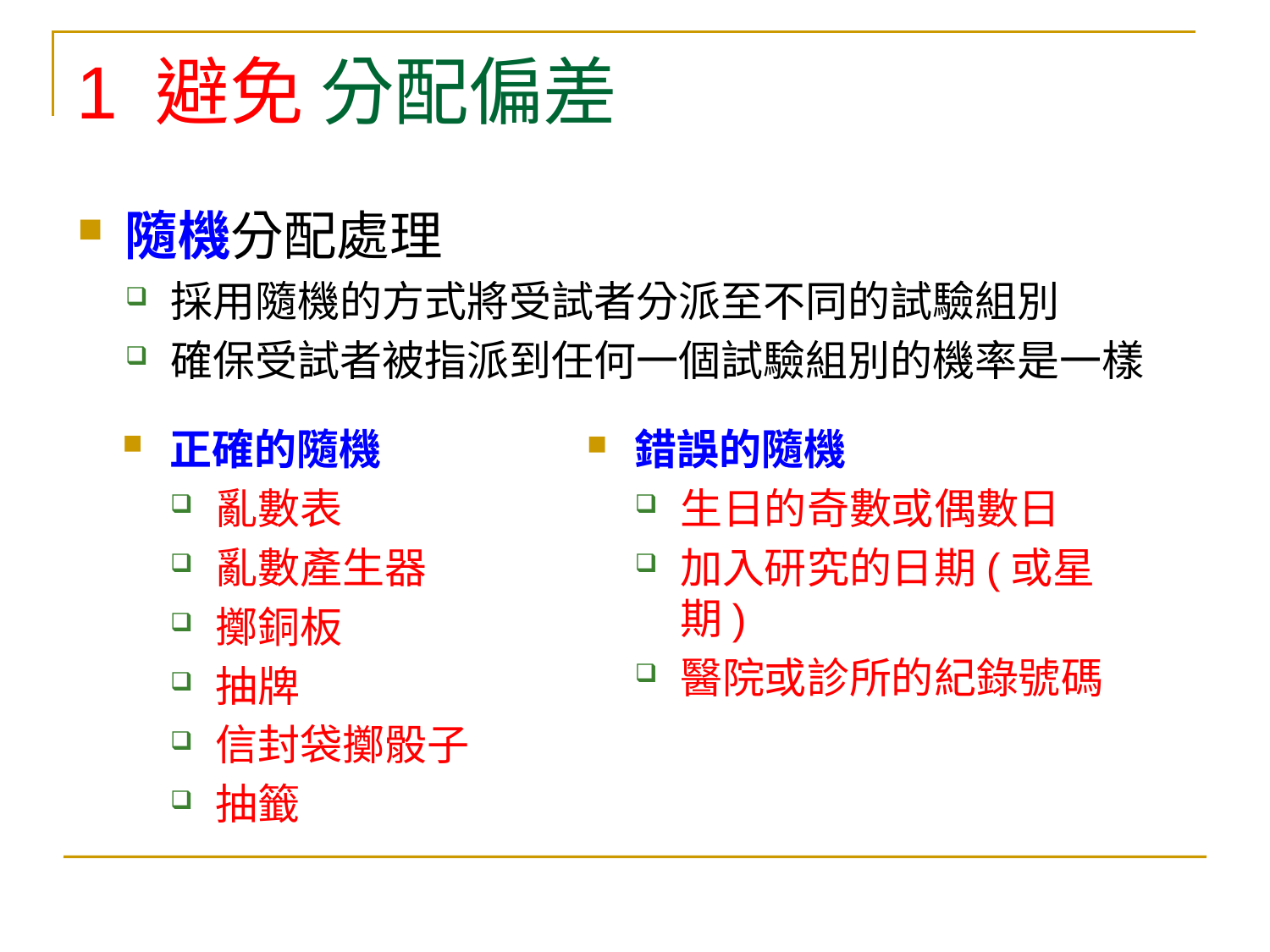

# 1 避免 分配偏差
隨機分配處理
採用隨機的方式將受試者分派至不同的試驗組別
確保受試者被指派到任何一個試驗組別的機率是一樣

正確的隨機
亂數表
亂數產生器
擲銅板
抽牌
信封袋擲骰子
抽籤

錯誤的隨機
生日的奇數或偶數日
加入研究的日期(或星期)
醫院或診所的紀錄號碼